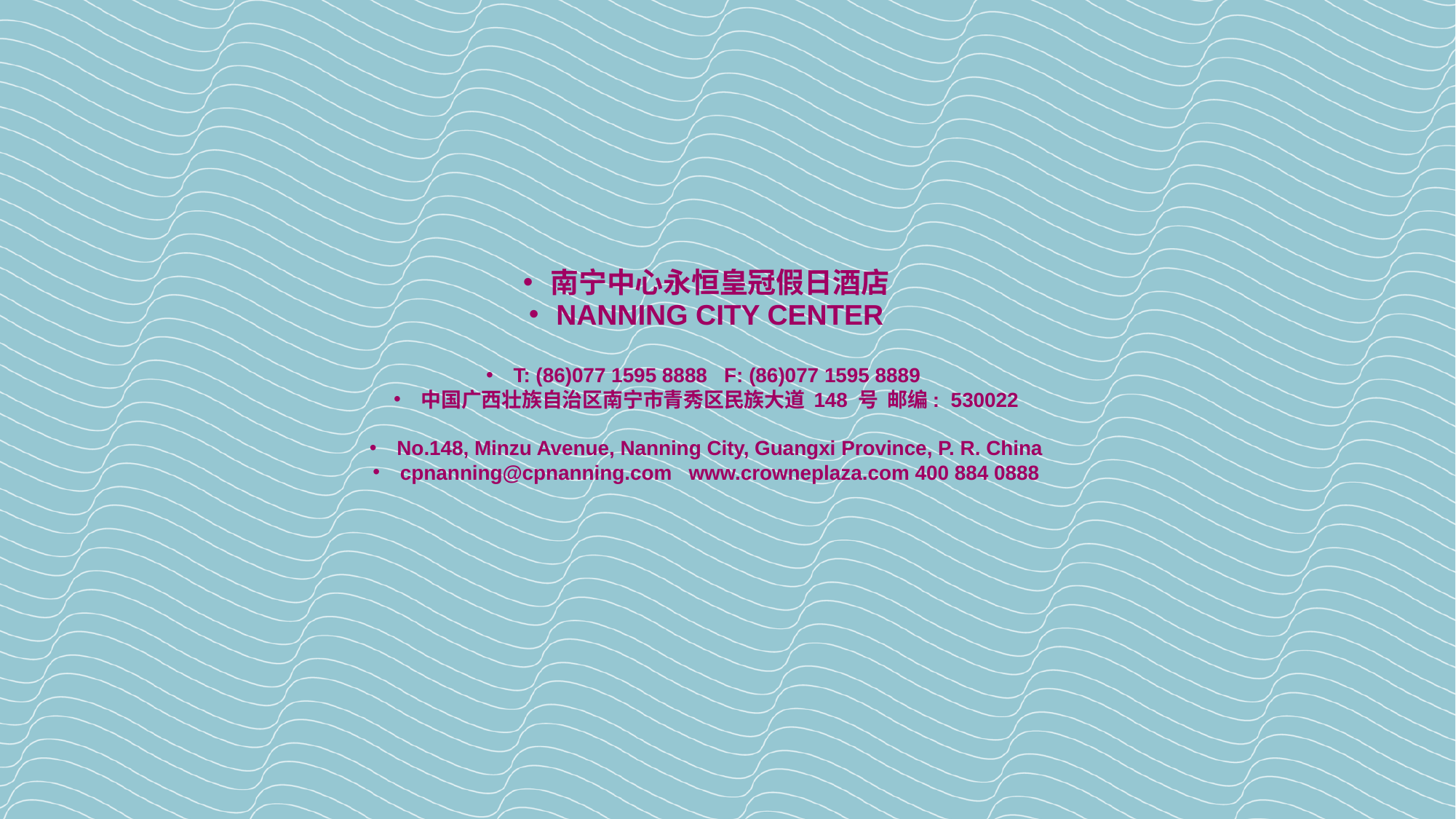

南宁中心永恒皇冠假日酒店
NANNING CITY CENTER

T: (86)077 1595 8888   F: (86)077 1595 8889
中国广西壮族自治区南宁市青秀区民族大道 148 号  邮编:  530022

No.148, Minzu Avenue, Nanning City, Guangxi Province, P. R. China
cpnanning@cpnanning.com   www.crowneplaza.com 400 884 0888
7